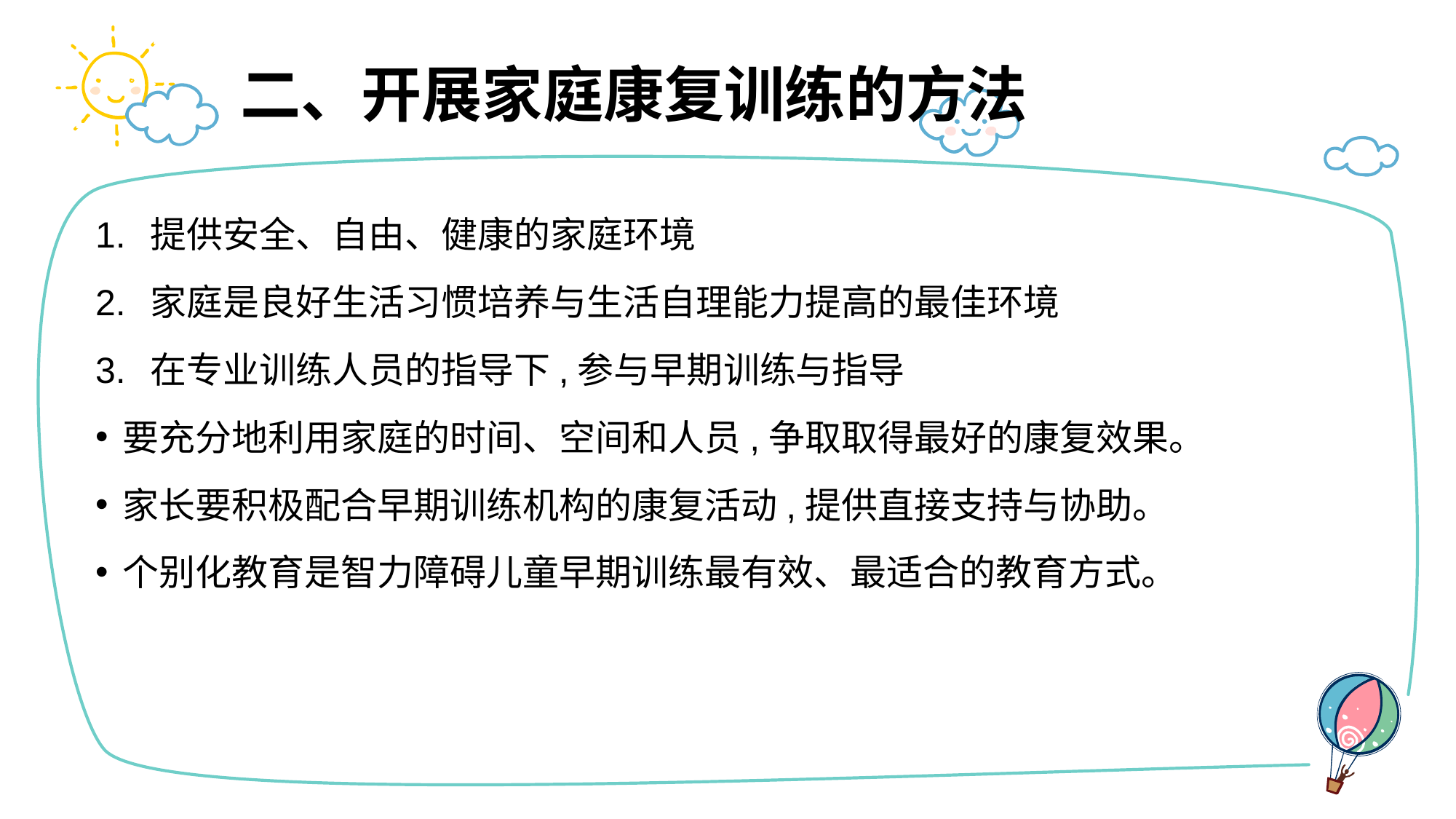

# 二、开展家庭康复训练的方法
提供安全、自由、健康的家庭环境
家庭是良好生活习惯培养与生活自理能力提高的最佳环境
在专业训练人员的指导下,参与早期训练与指导
要充分地利用家庭的时间、空间和人员,争取取得最好的康复效果。
家长要积极配合早期训练机构的康复活动,提供直接支持与协助。
个别化教育是智力障碍儿童早期训练最有效、最适合的教育方式。